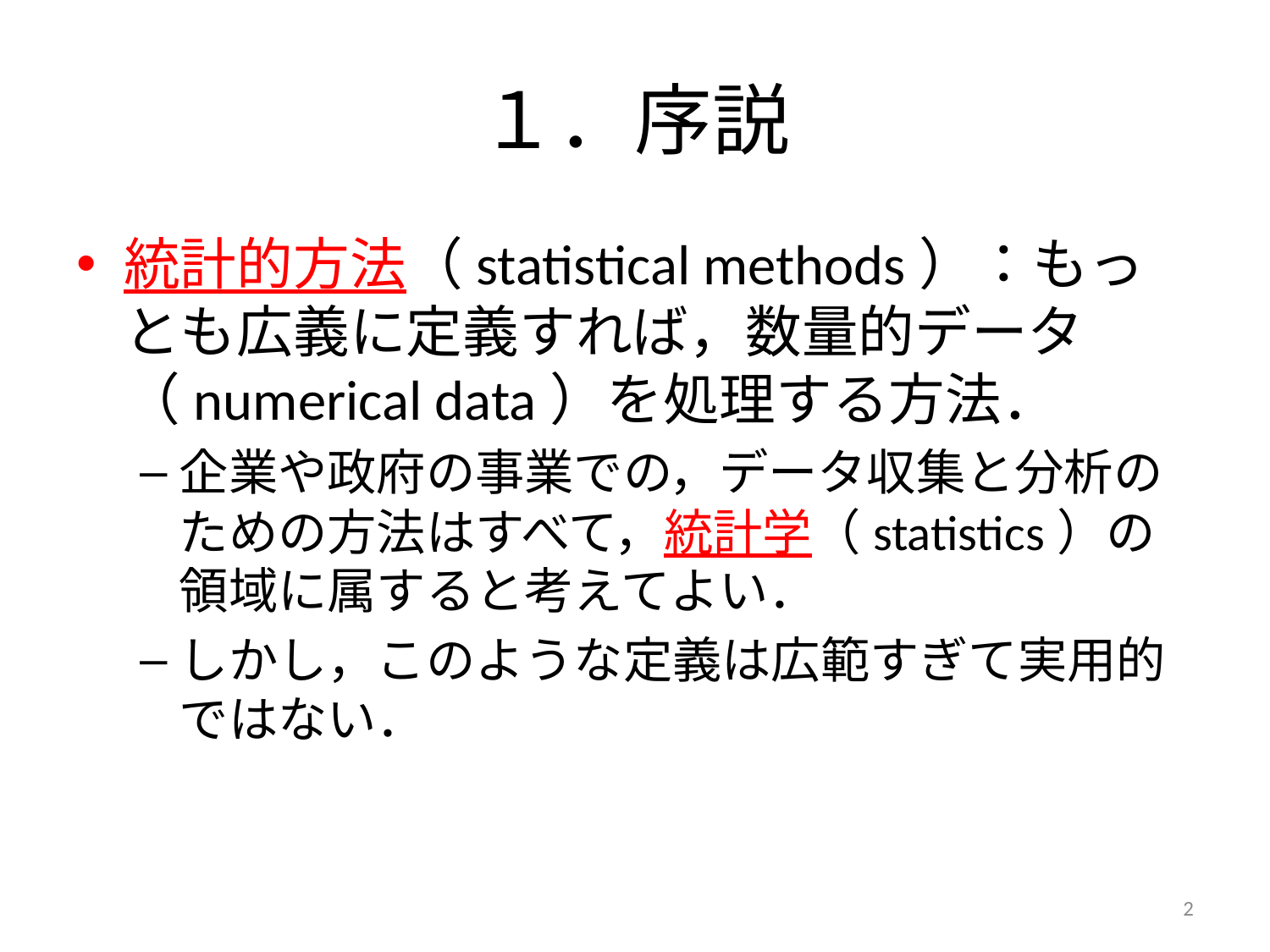

# １．序説
統計的方法（statistical methods）：もっとも広義に定義すれば，数量的データ（numerical data）を処理する方法．
企業や政府の事業での，データ収集と分析のための方法はすべて，統計学（statistics）の領域に属すると考えてよい．
しかし，このような定義は広範すぎて実用的ではない．

2